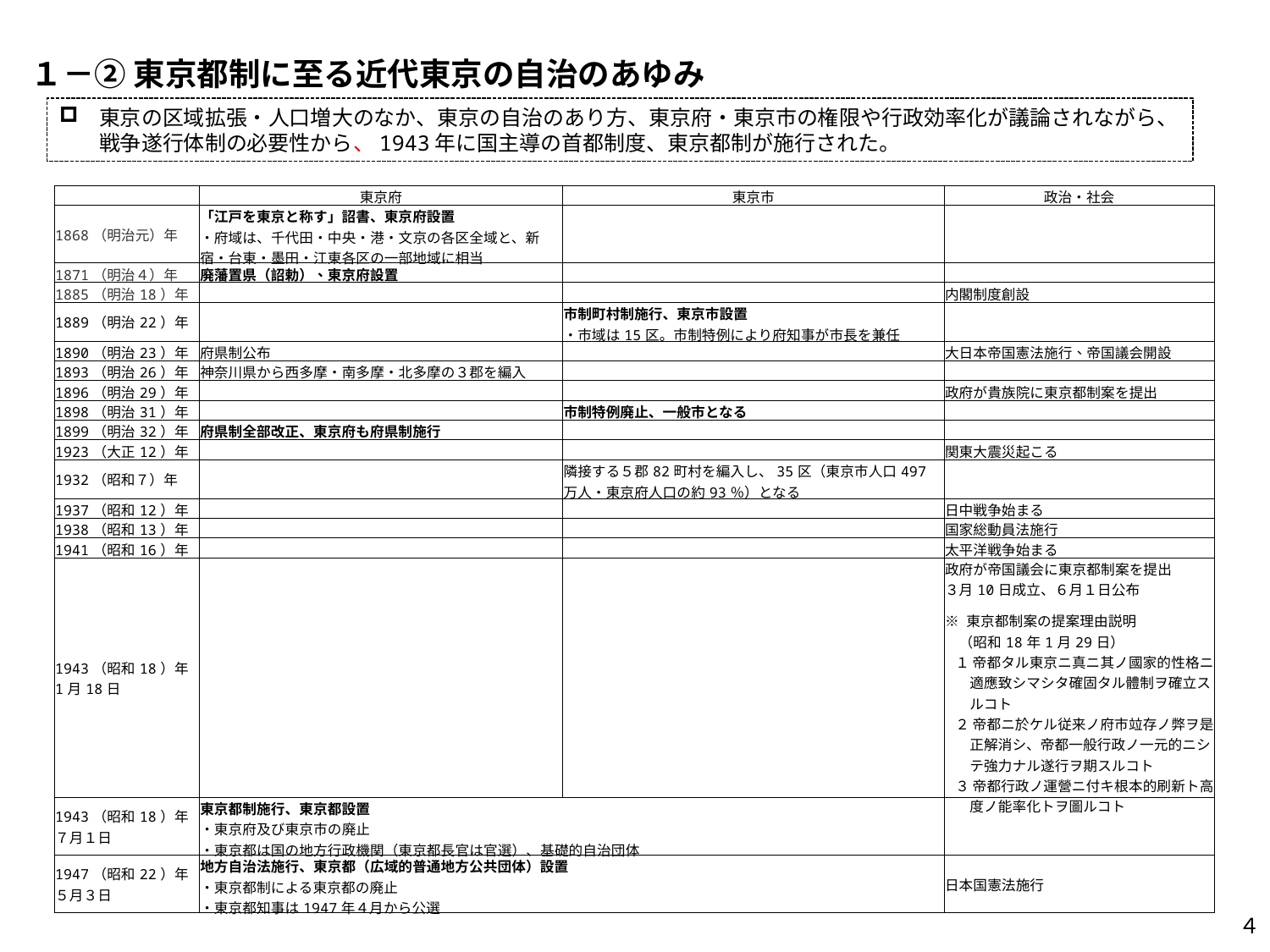

１－② 東京都制に至る近代東京の自治のあゆみ
東京の区域拡張・人口増大のなか、東京の自治のあり方、東京府・東京市の権限や行政効率化が議論されながら、戦争遂行体制の必要性から、1943年に国主導の首都制度、東京都制が施行された。
|  | 東京府 | 東京市 | 政治・社会 |
| --- | --- | --- | --- |
| 1868（明治元）年 | 「江戸を東京と称す」詔書、東京府設置 ・府域は、千代田・中央・港・文京の各区全域と、新宿・台東・墨田・江東各区の一部地域に相当 |  |  |
| 1871（明治４）年 | 廃藩置県（詔勅）、東京府設置 |  |  |
| 1885（明治18）年 |  |  | 内閣制度創設 |
| 1889（明治22）年 |  | 市制町村制施行、東京市設置 ・市域は15区。市制特例により府知事が市長を兼任 |  |
| 1890（明治23）年 | 府県制公布 |  | 大日本帝国憲法施行、帝国議会開設 |
| 1893（明治26）年 | 神奈川県から西多摩・南多摩・北多摩の３郡を編入 |  |  |
| 1896（明治29）年 |  |  | 政府が貴族院に東京都制案を提出 |
| 1898（明治31）年 |  | 市制特例廃止、一般市となる |  |
| 1899（明治32）年 | 府県制全部改正、東京府も府県制施行 |  |  |
| 1923（大正12）年 |  |  | 関東大震災起こる |
| 1932（昭和７）年 |  | 隣接する５郡82町村を編入し、35区（東京市人口497万人・東京府人口の約93％）となる |  |
| 1937（昭和12）年 |  |  | 日中戦争始まる |
| 1938（昭和13）年 |  |  | 国家総動員法施行 |
| 1941（昭和16）年 |  |  | 太平洋戦争始まる |
| 1943（昭和18）年 1月18日 |  |  | 政府が帝国議会に東京都制案を提出 ３月10日成立、６月１日公布 ※ 東京都制案の提案理由説明 　（昭和18年1月29日） １ 帝都タル東京ニ真ニ其ノ國家的性格ニ適應致シマシタ確固タル體制ヲ確立スルコト ２ 帝都ニ於ケル従来ノ府市竝存ノ弊ヲ是正解消シ、帝都一般行政ノ一元的ニシテ強力ナル遂行ヲ期スルコト ３ 帝都行政ノ運營ニ付キ根本的刷新ト高度ノ能率化トヲ圖ルコト |
| 1943（昭和18）年 ７月１日 | 東京都制施行、東京都設置 ・東京府及び東京市の廃止 ・東京都は国の地方行政機関（東京都長官は官選）、基礎的自治団体 |  |  |
| 1947（昭和22）年 ５月３日 | 地方自治法施行、東京都（広域的普通地方公共団体）設置 ・東京都制による東京都の廃止 ・東京都知事は1947年４月から公選 |  | 日本国憲法施行 |
４